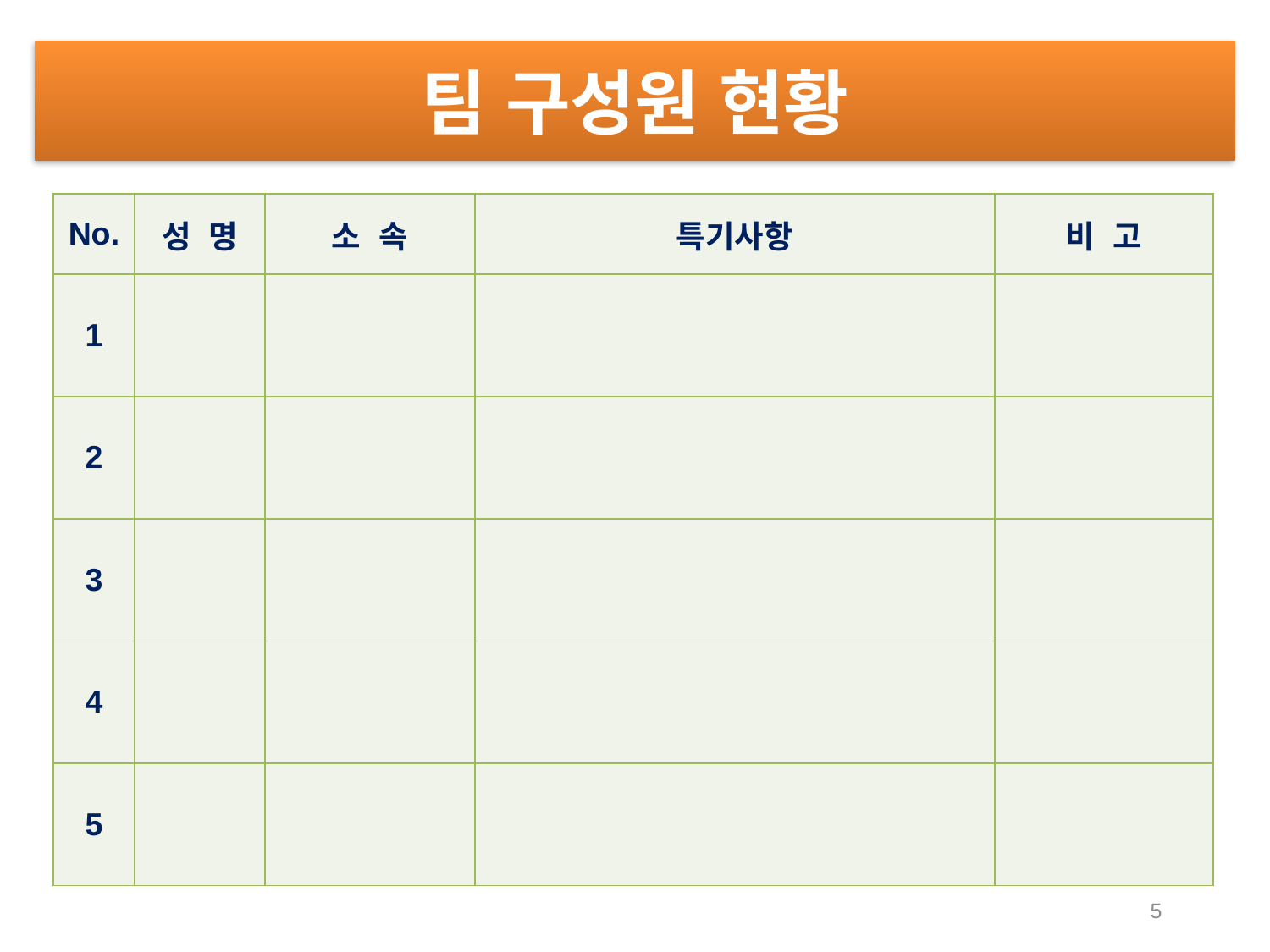

팀 구성원 현황
| No. | 성 명 | 소 속 | 특기사항 | 비 고 |
| --- | --- | --- | --- | --- |
| 1 |  |  |  |  |
| 2 |  |  |  |  |
| 3 |  |  |  |  |
| 4 |  |  |  |  |
| 5 |  |  |  |  |
5